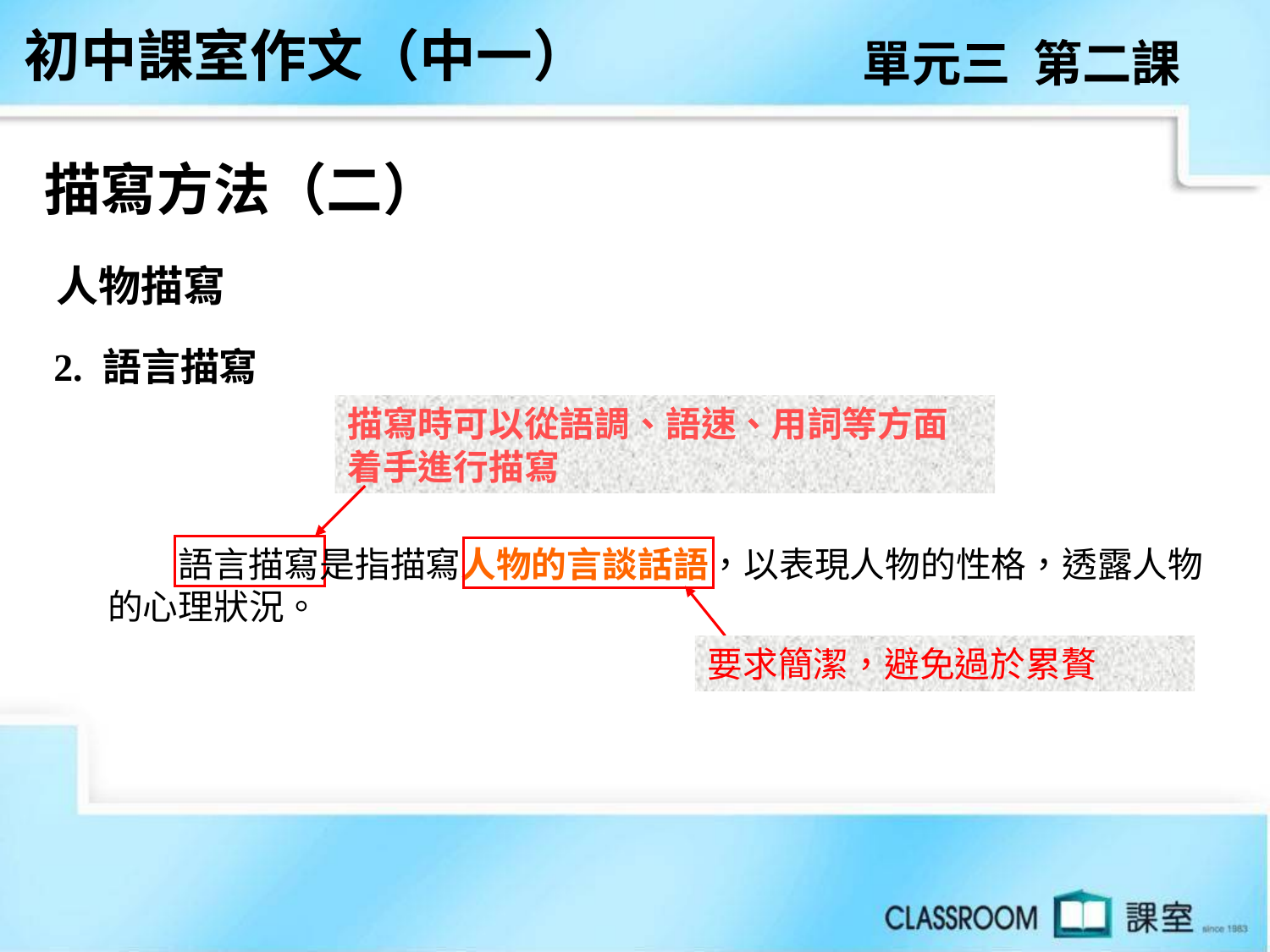

初中課室作文（中一）
單元三  第二課
描寫方法（二）
 人物描寫
  2. 語言描寫
描寫時可以從語調、語速、用詞等方面着手進行描寫

　　語言描寫是指描寫人物的言談話語，以表現人物的性格，透露人物的心理狀況。

要求簡潔，避免過於累贅